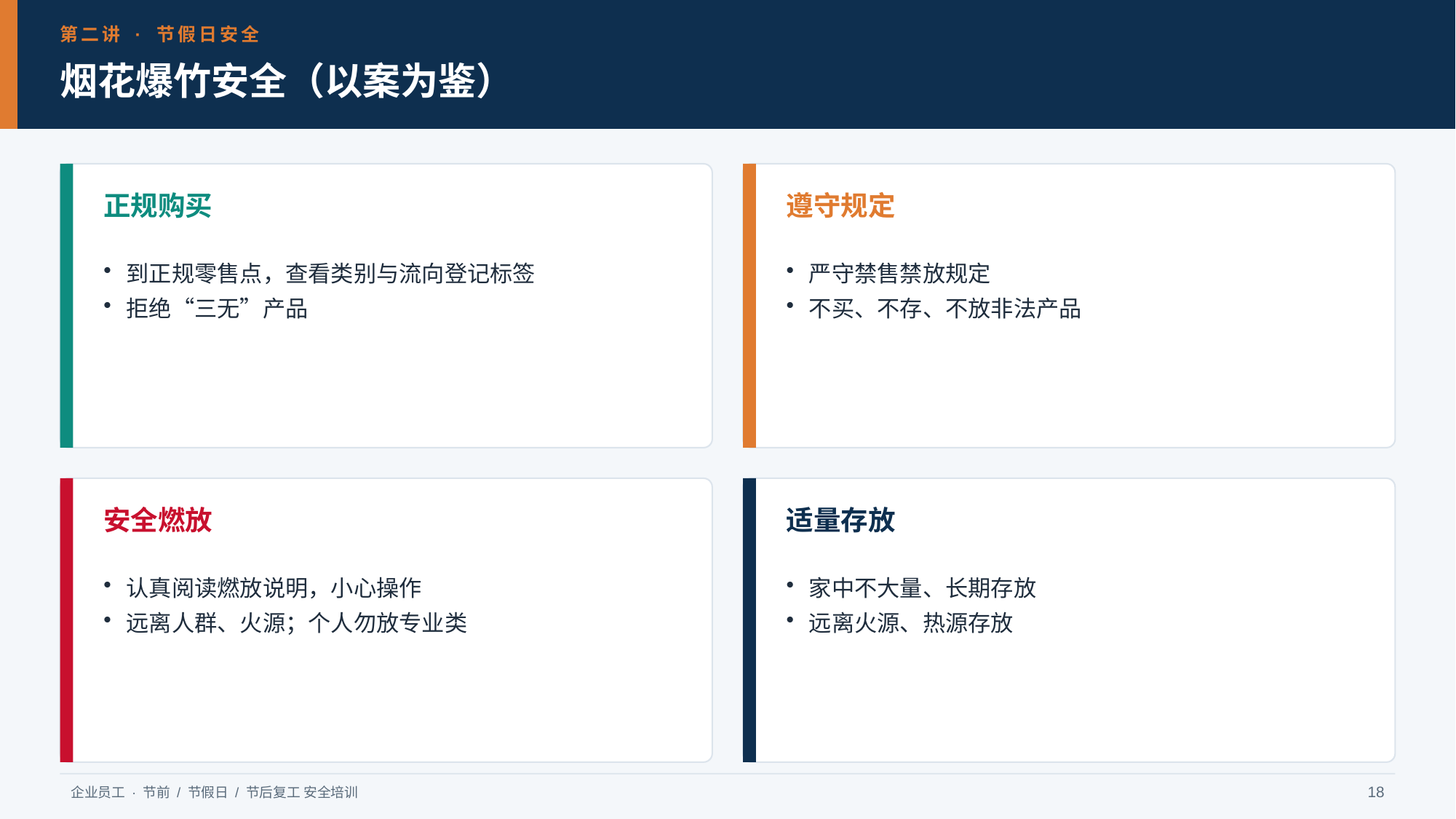

第二讲 · 节假日安全
烟花爆竹安全（以案为鉴）

正规购买
遵守规定
到正规零售点，查看类别与流向登记标签
拒绝“三无”产品
严守禁售禁放规定
不买、不存、不放非法产品

安全燃放
适量存放
认真阅读燃放说明，小心操作
远离人群、火源；个人勿放专业类
家中不大量、长期存放
远离火源、热源存放

企业员工 · 节前 / 节假日 / 节后复工 安全培训
18